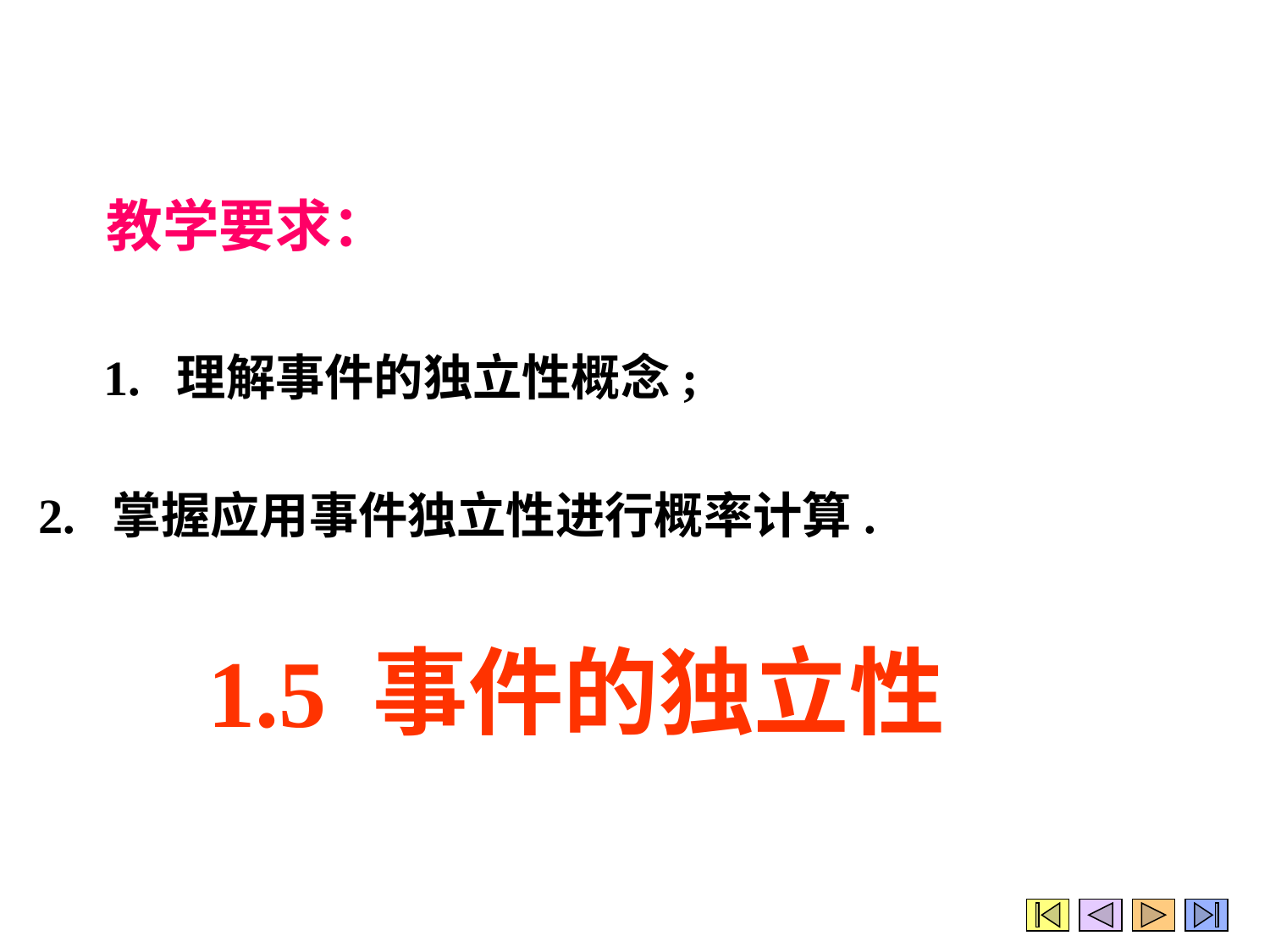

教学要求：
1.  理解事件的独立性概念;
2.  掌握应用事件独立性进行概率计算.
1.5 事件的独立性